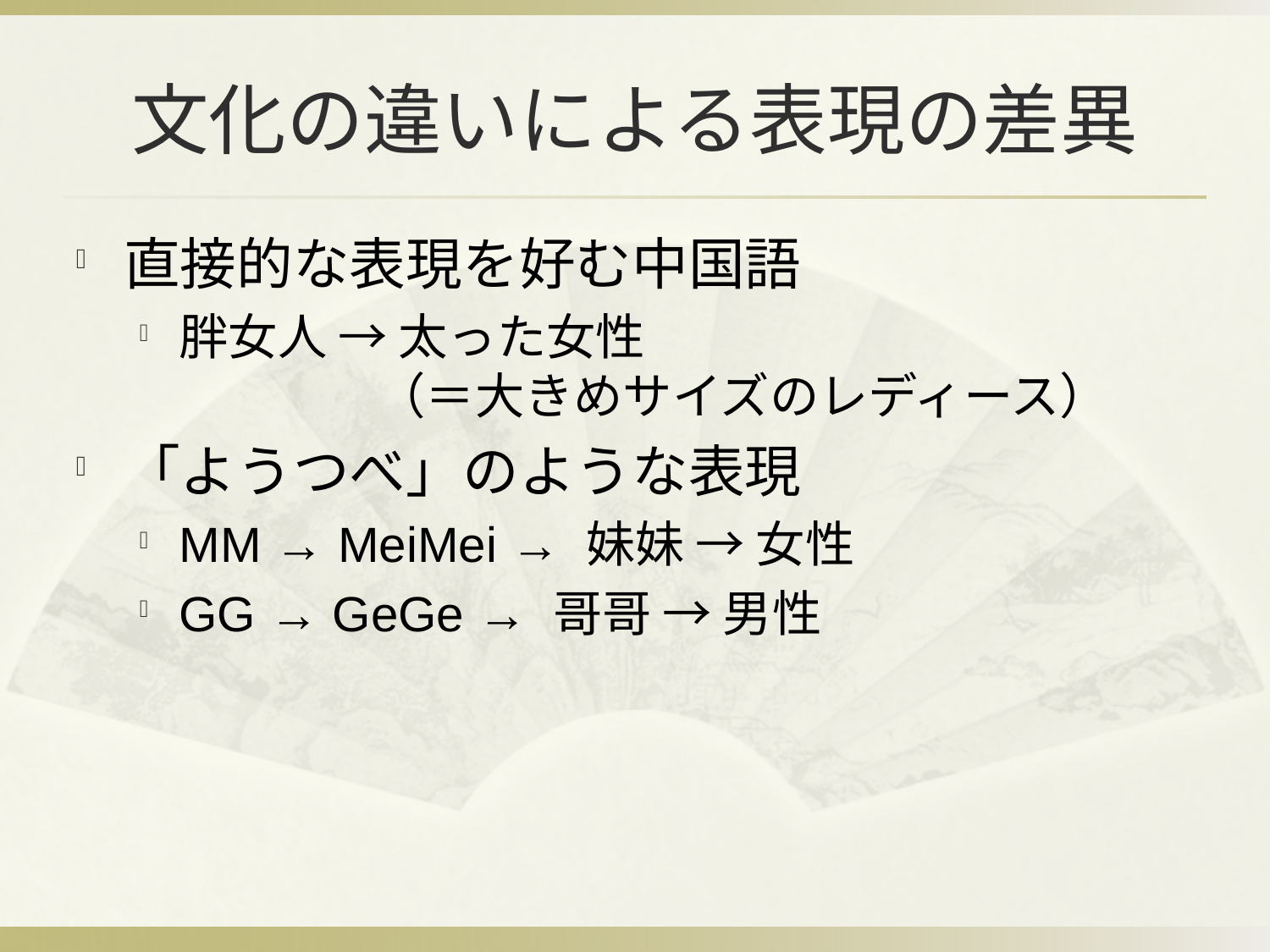

# 文化の違いによる表現の差異
直接的な表現を好む中国語
胖女人 → 太った女性
　　　　（＝大きめサイズのレディース）
「ようつべ」のような表現
MM → MeiMei → 妹妹 → 女性
GG → GeGe → 哥哥 → 男性